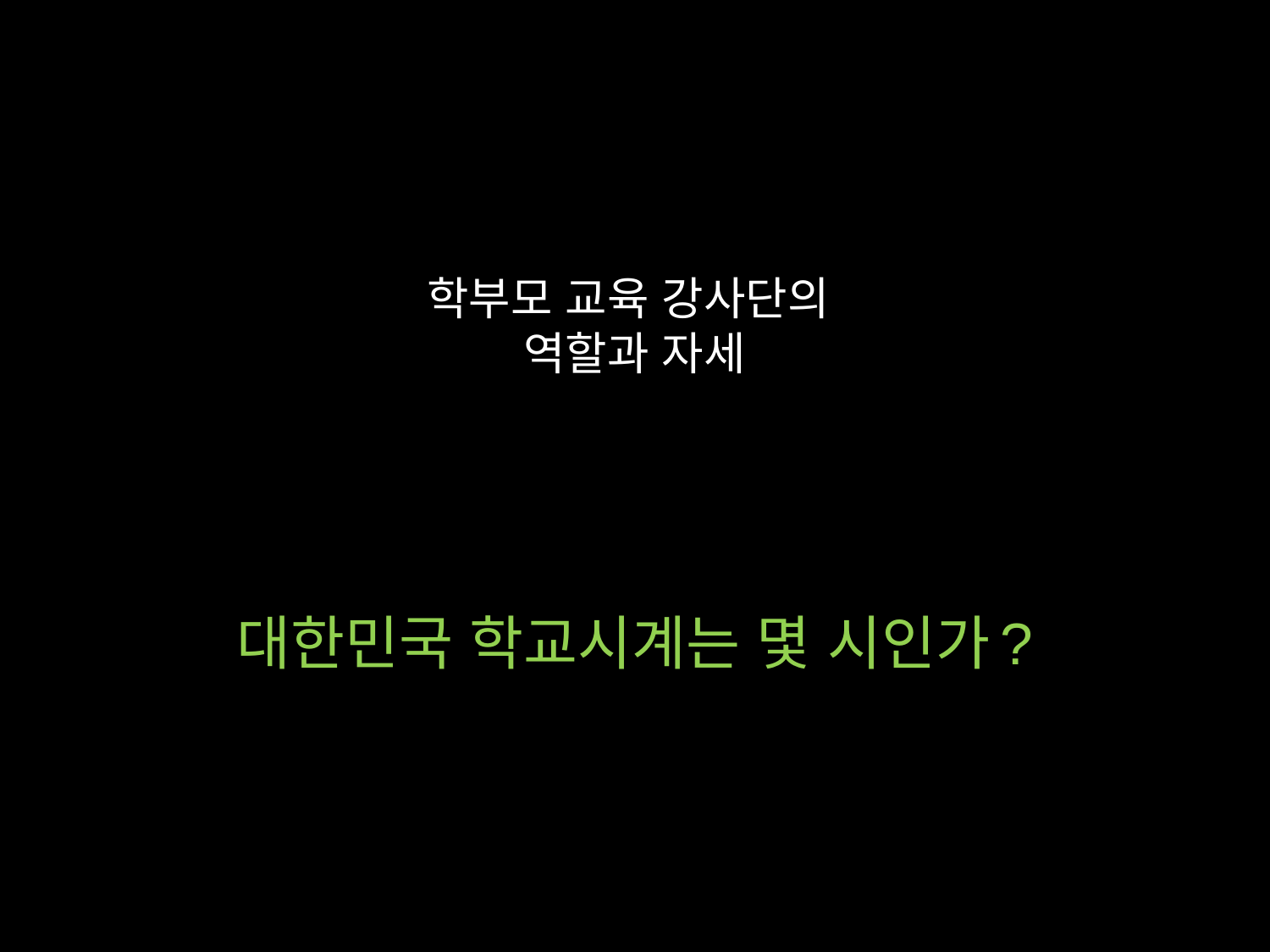

# 학부모 교육 강사단의 역할과 자세

대한민국 학교시계는 몇 시인가?